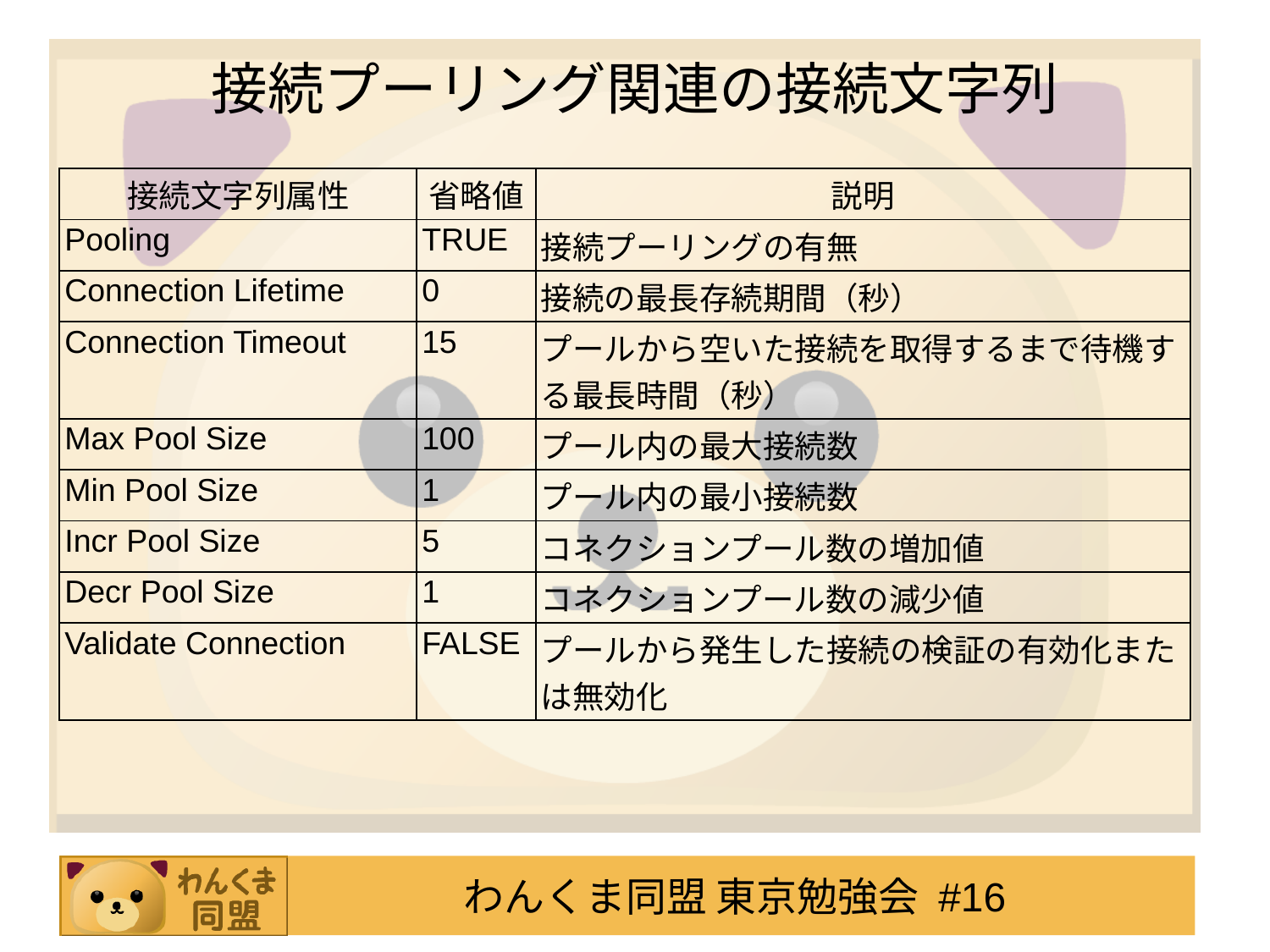

# 接続プーリング関連の接続文字列
| 接続文字列属性 | 省略値 | 説明 |
| --- | --- | --- |
| Pooling | TRUE | 接続プーリングの有無 |
| Connection Lifetime | 0 | 接続の最長存続期間（秒） |
| Connection Timeout | 15 | プールから空いた接続を取得するまで待機する最長時間（秒） |
| Max Pool Size | 100 | プール内の最大接続数 |
| Min Pool Size | 1 | プール内の最小接続数 |
| Incr Pool Size | 5 | コネクションプール数の増加値 |
| Decr Pool Size | 1 | コネクションプール数の減少値 |
| Validate Connection | FALSE | プールから発生した接続の検証の有効化または無効化 |